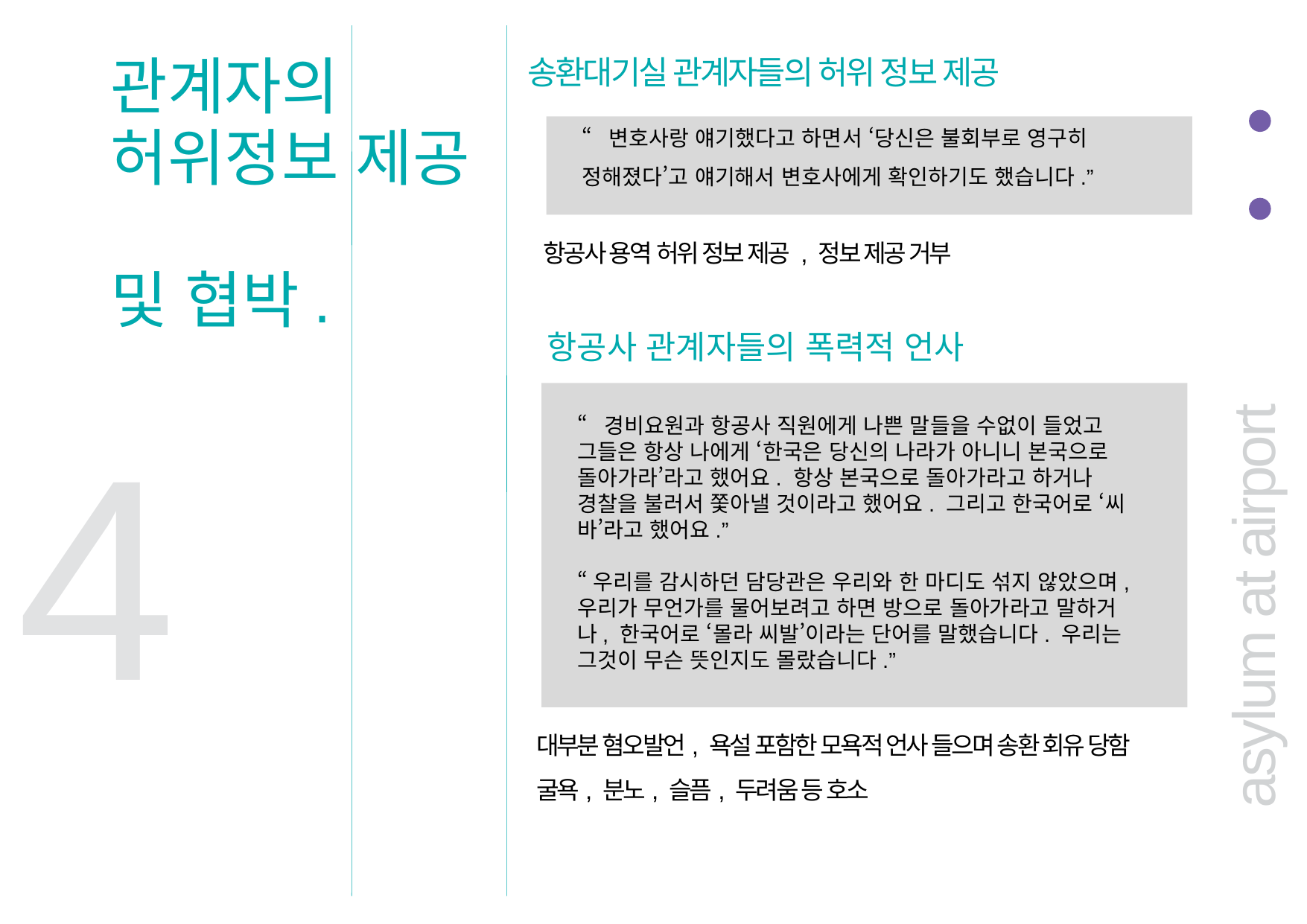

관계자의
허위정보 제공

및 협박.
송환대기실 관계자들의 허위 정보 제공

“변호사랑 얘기했다고 하면서 ‘당신은 불회부로 영구히 정해졌다’고 얘기해서 변호사에게 확인하기도 했습니다.”

항공사 용역 허위 정보 제공 , 정보 제공 거부
항공사 관계자들의 폭력적 언사

“경비요원과 항공사 직원에게 나쁜 말들을 수없이 들었고 그들은 항상 나에게 ‘한국은 당신의 나라가 아니니 본국으로 돌아가라’라고 했어요. 항상 본국으로 돌아가라고 하거나 경찰을 불러서 쫓아낼 것이라고 했어요. 그리고 한국어로 ‘씨바’라고 했어요.”

“우리를 감시하던 담당관은 우리와 한 마디도 섞지 않았으며, 우리가 무언가를 물어보려고 하면 방으로 돌아가라고 말하거나, 한국어로 ‘몰라 씨발’이라는 단어를 말했습니다. 우리는 그것이 무슨 뜻인지도 몰랐습니다.”

asylum at airport
4

대부분 혐오발언, 욕설 포함한 모욕적 언사 들으며 송환 회유 당함
굴욕, 분노, 슬픔, 두려움 등 호소